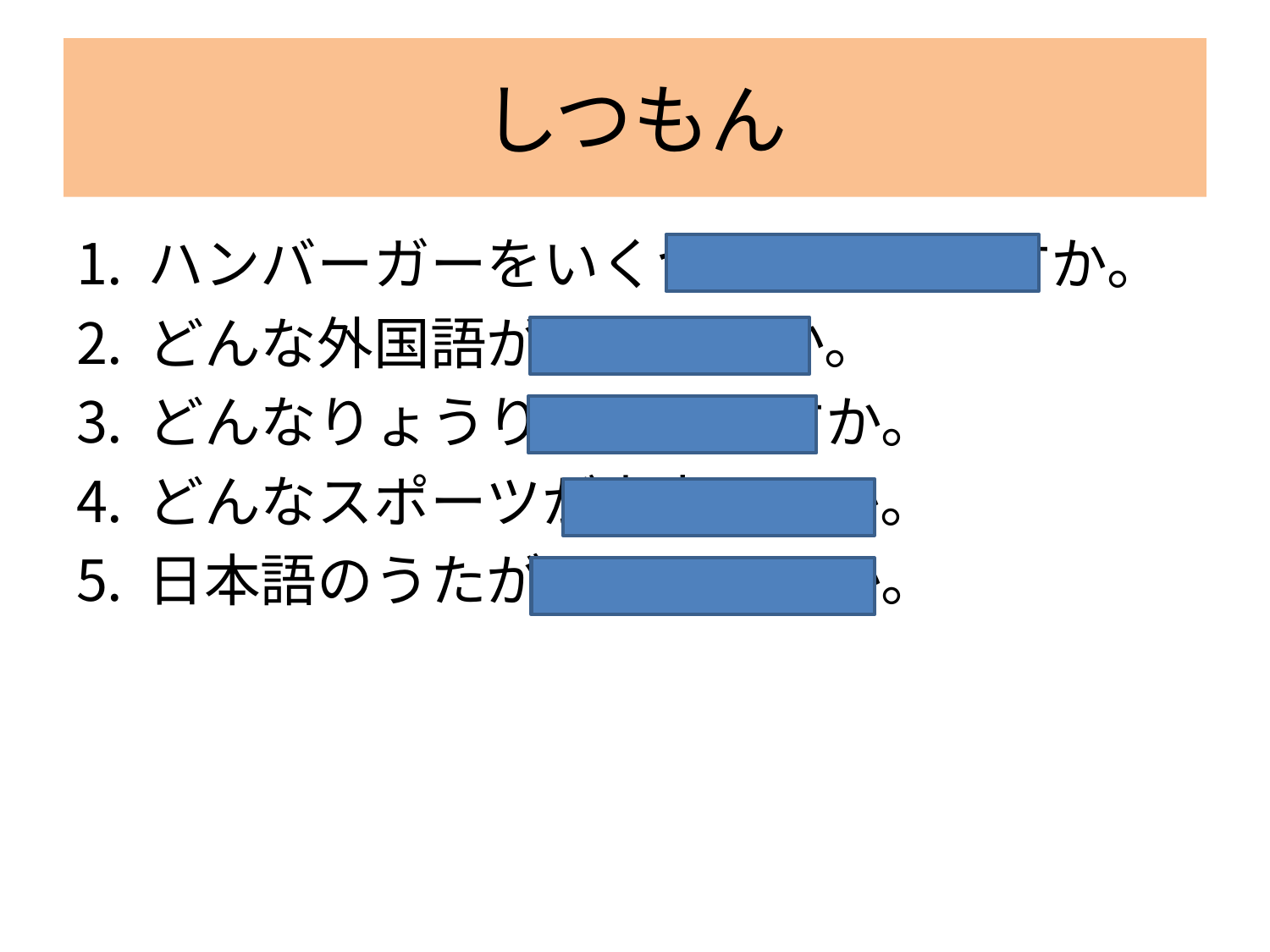

# しつもん
ハンバーガーをいくつ食べられますか。
どんな外国語が話せますか。
どんなりょうりが作れますか。
どんなスポーツが出来ますか。
日本語のうたがうたえますか。